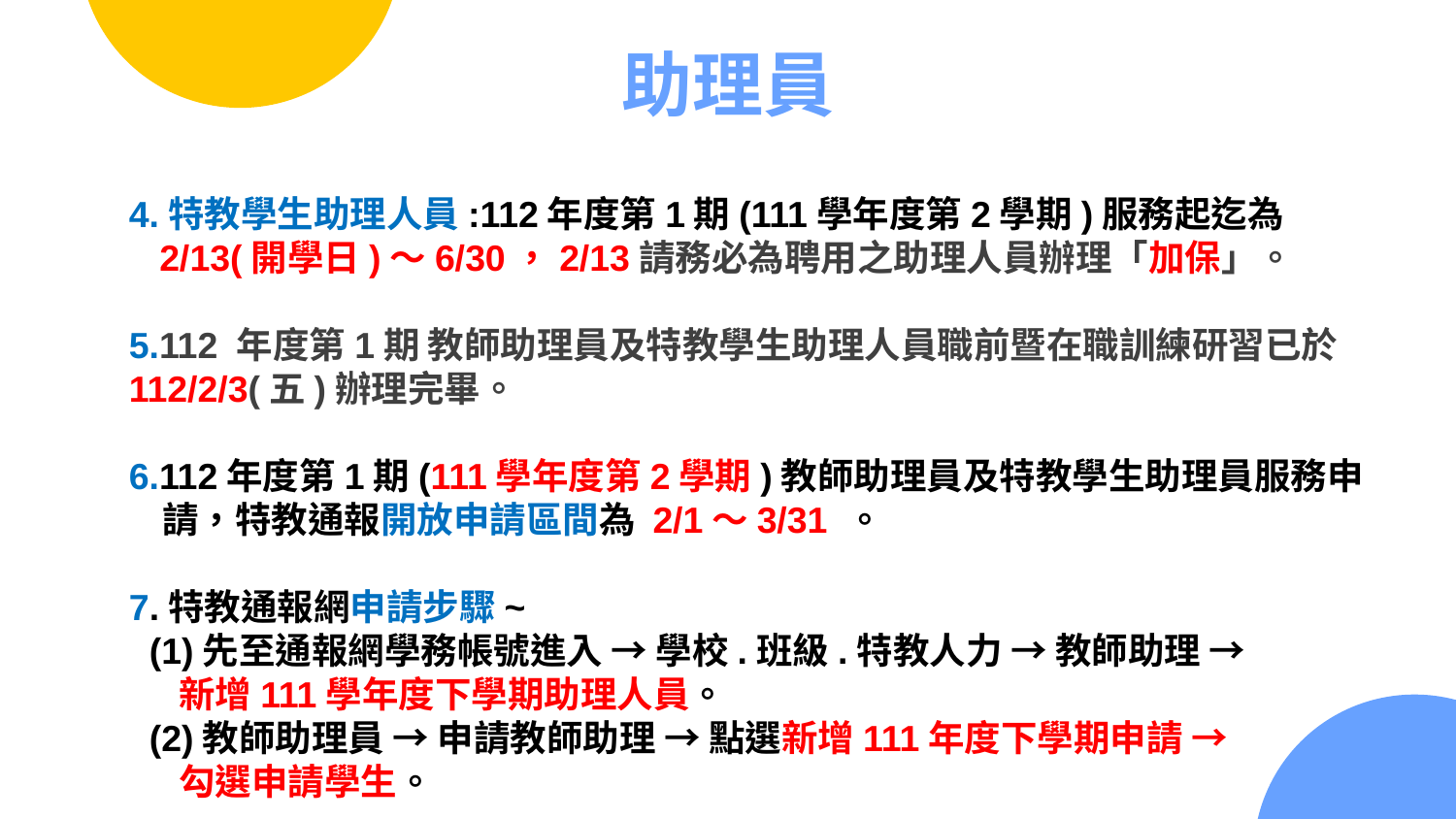

# 助理員
4.特教學生助理人員:112年度第1期(111學年度第2學期)服務起迄為
   2/13(開學日)〜6/30，2/13請務必為聘用之助理人員辦理「加保」。

5.112 年度第1期 教師助理員及特教學生助理人員職前暨在職訓練研習已於  112/2/3(五)辦理完畢。

6.112年度第1期(111學年度第2學期)教師助理員及特教學生助理員服務申
   請，特教通報開放申請區間為 2/1～3/31 。

7.特教通報網申請步驟~
   (1)先至通報網學務帳號進入 → 學校.班級.特教人力 → 教師助理 →
     新增111學年度下學期助理人員。
   (2)教師助理員 → 申請教師助理 → 點選新增111年度下學期申請 →
     勾選申請學生。